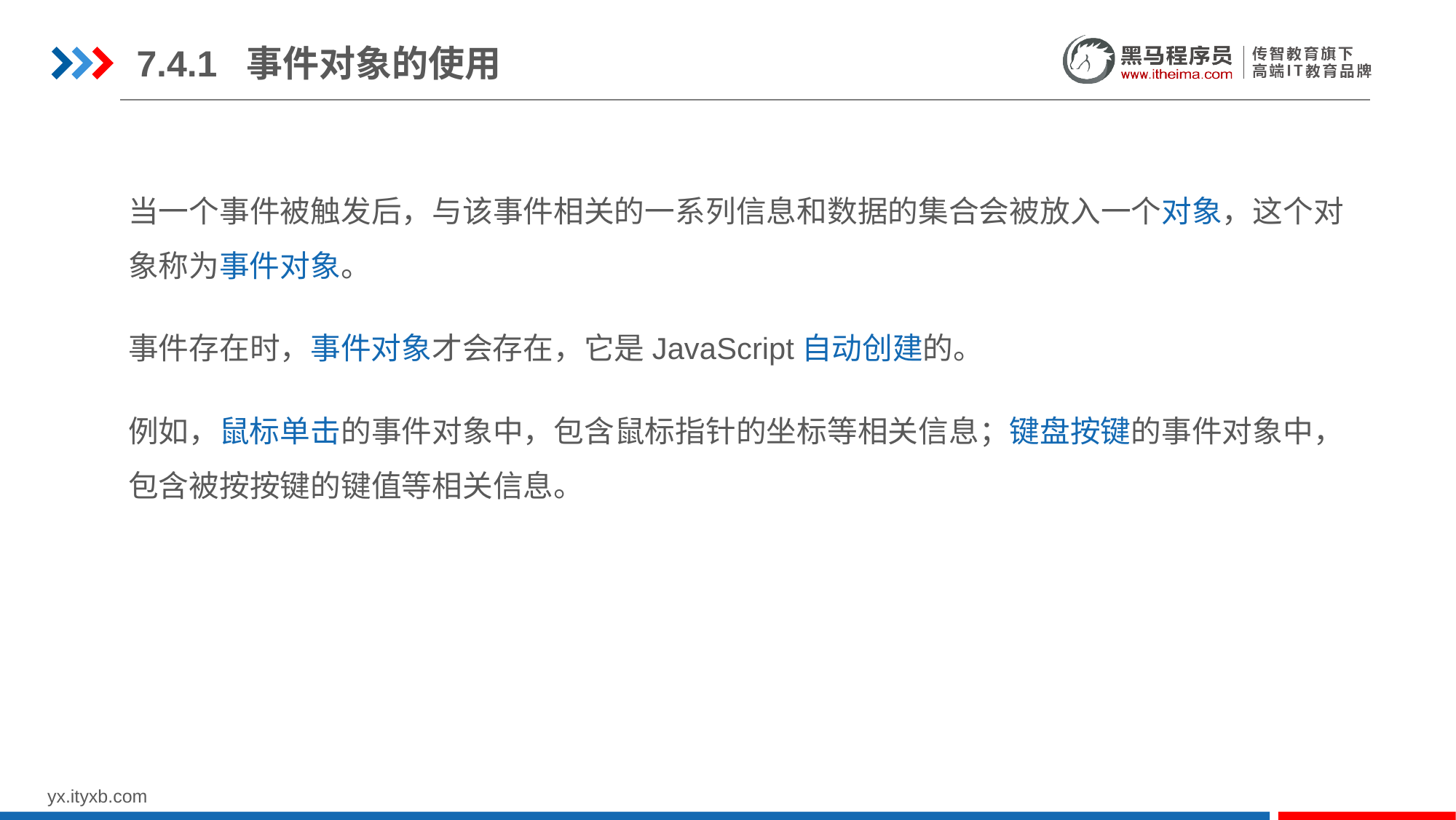

7.4.1  事件对象的使用
当一个事件被触发后，与该事件相关的一系列信息和数据的集合会被放入一个对象，这个对象称为事件对象。

事件存在时，事件对象才会存在，它是JavaScript自动创建的。

例如，鼠标单击的事件对象中，包含鼠标指针的坐标等相关信息；键盘按键的事件对象中，包含被按按键的键值等相关信息。